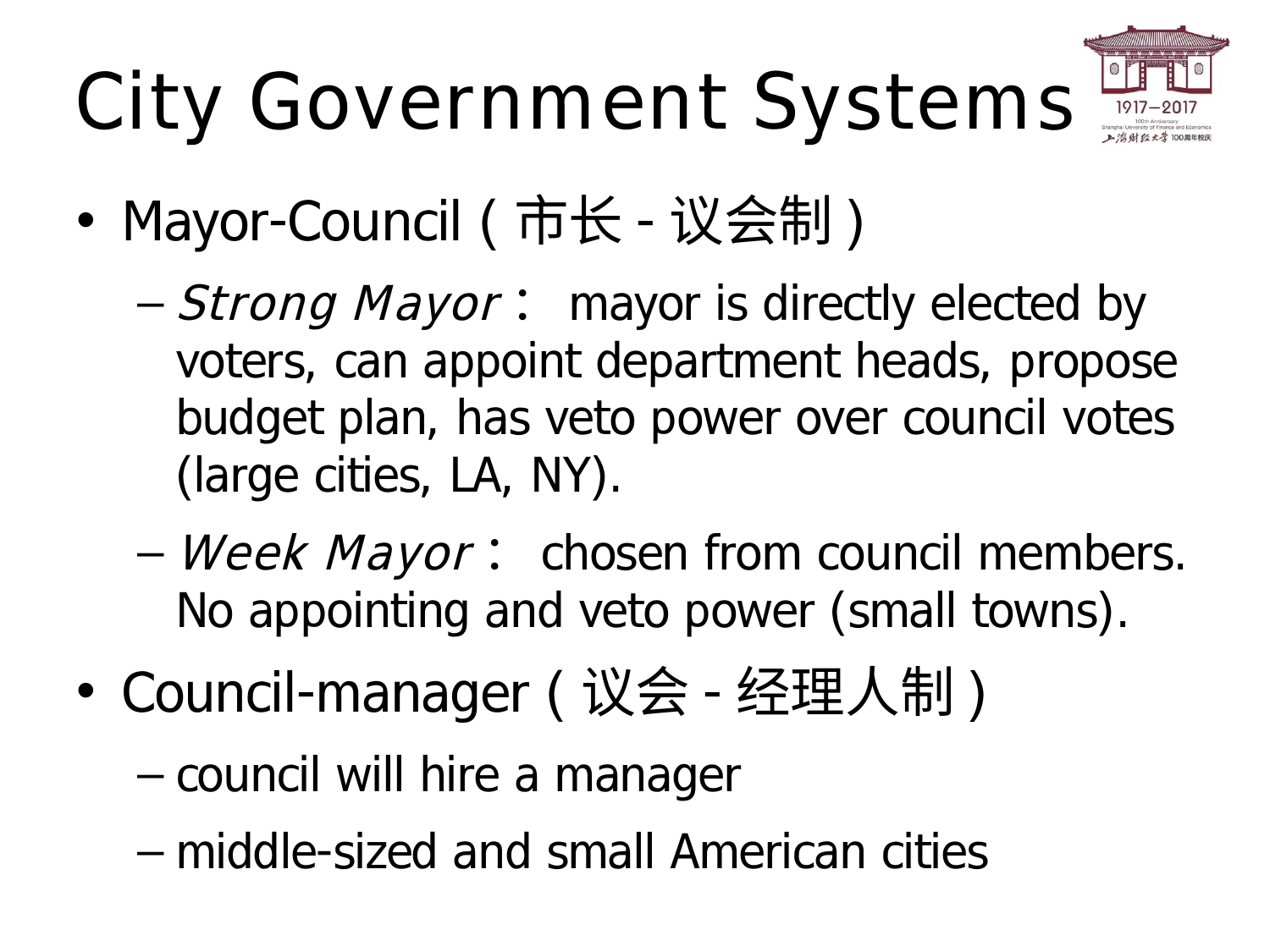

# City Government Systems
Mayor-Council (市长-议会制)
Strong Mayor：mayor is directly elected by voters, can appoint department heads, propose budget plan, has veto power over council votes (large cities, LA, NY).
Week Mayor：chosen from council members. No appointing and veto power (small towns).
Council-manager (议会-经理人制)
council will hire a manager
middle-sized and small American cities